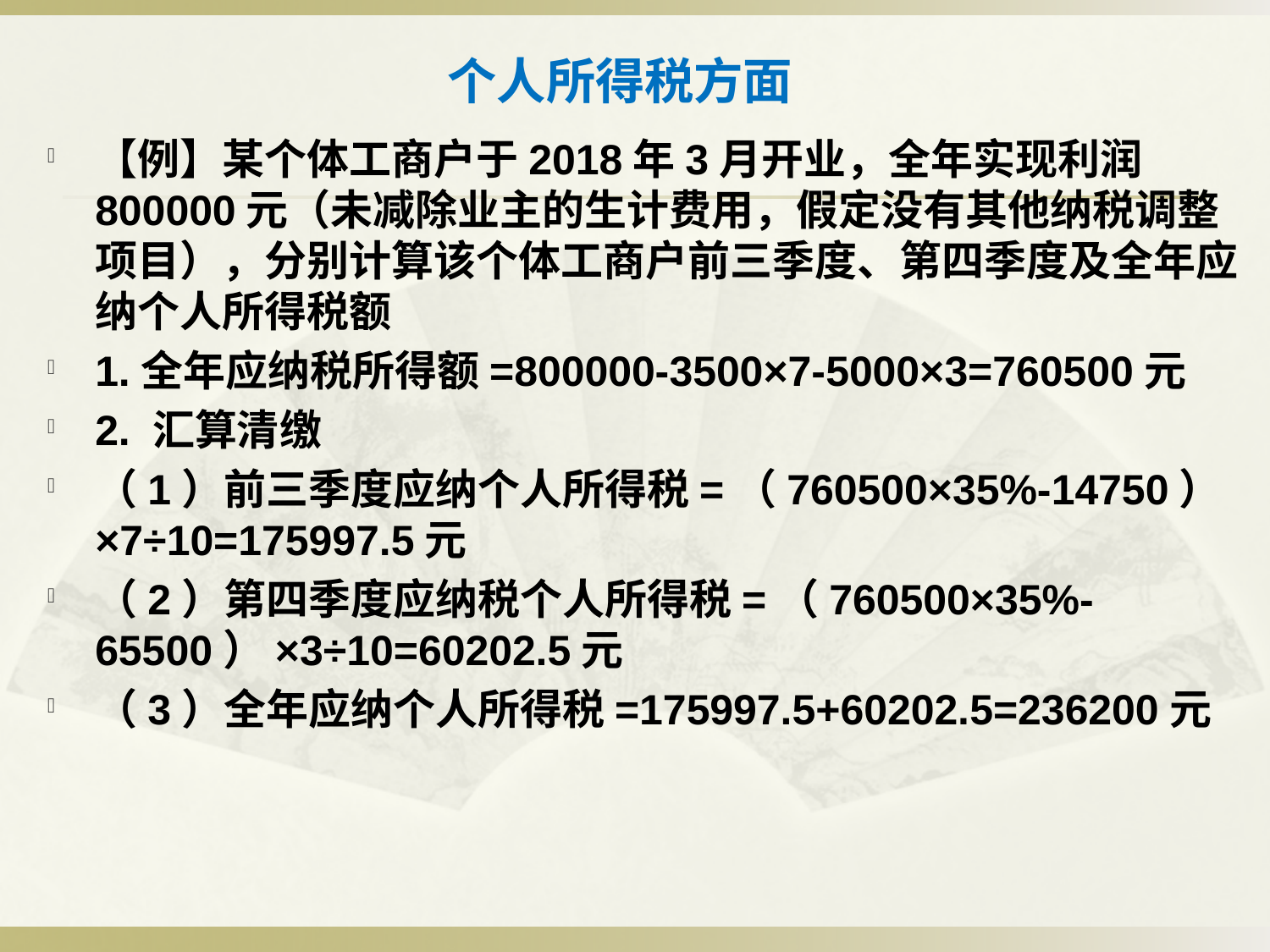

# 个人所得税方面
【例】某个体工商户于2018年3月开业，全年实现利润800000元（未减除业主的生计费用，假定没有其他纳税调整项目），分别计算该个体工商户前三季度、第四季度及全年应纳个人所得税额
1.全年应纳税所得额=800000-3500×7-5000×3=760500元
2. 汇算清缴
（1）前三季度应纳个人所得税=（760500×35%-14750）×7÷10=175997.5元
（2）第四季度应纳税个人所得税=（760500×35%-65500）×3÷10=60202.5元
（3）全年应纳个人所得税=175997.5+60202.5=236200元